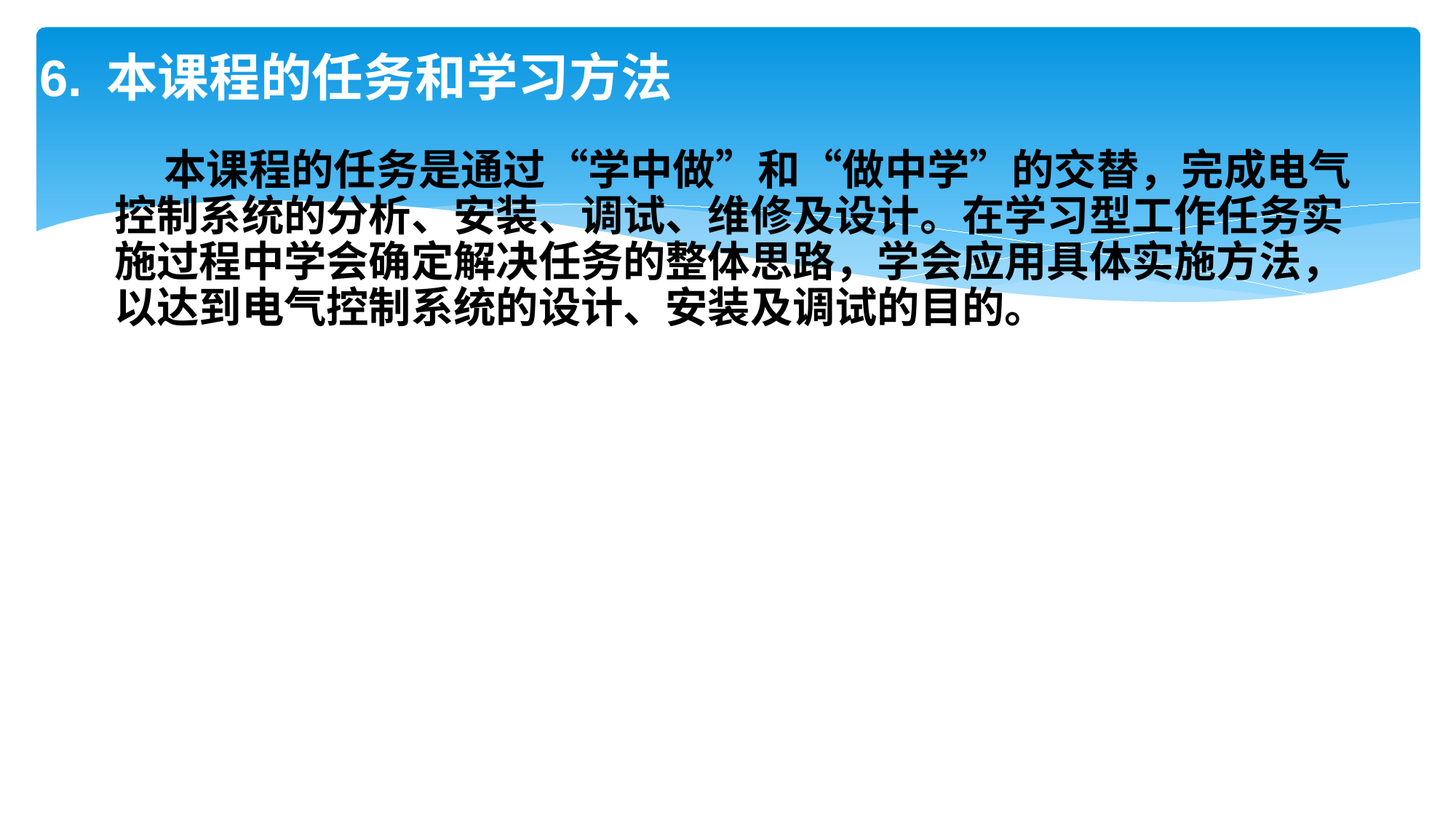

# 6. 本课程的任务和学习方法
         本课程的任务是通过“学中做”和“做中学”的交替，完成电气控制系统的分析、安装、调试、维修及设计。在学习型工作任务实施过程中学会确定解决任务的整体思路，学会应用具体实施方法，以达到电气控制系统的设计、安装及调试的目的。